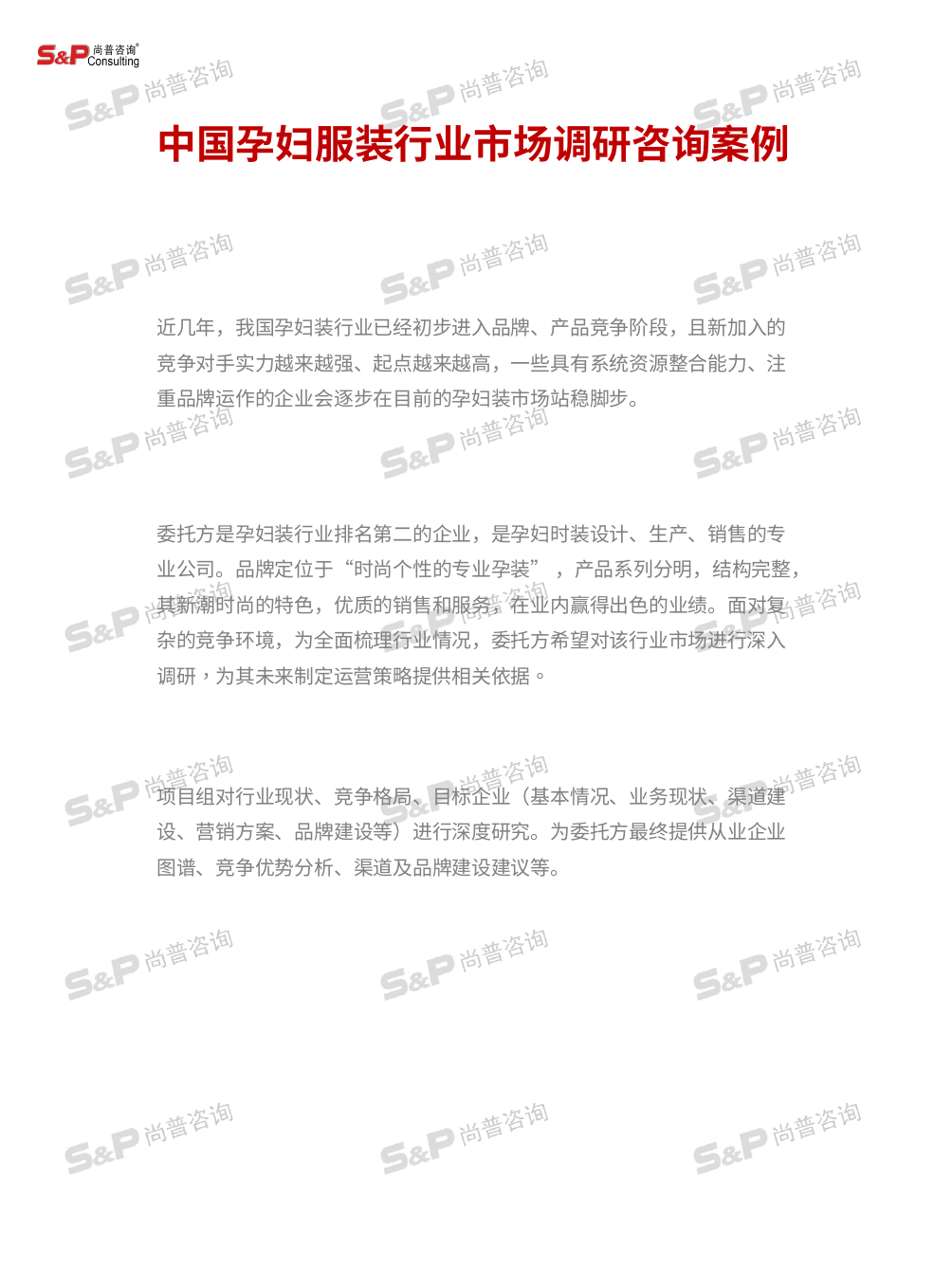

中国孕妇服装行业市场调研咨询案例

近几年，我国孕妇装行业已经初步进入品牌、产品竞争阶段，且新加入的竞争对手实力越来越强、起点越来越高，一些具有系统资源整合能力、注重品牌运作的企业会逐步在目前的孕妇装市场站稳脚步。

委托方是孕妇装行业排名第二的企业，是孕妇时装设计、生产、销售的专业公司。品牌定位于“时尚个性的专业孕装” ，产品系列分明，结构完整，其新潮时尚的特色，优质的销售和服务，在业内赢得出色的业绩。面对复杂的竞争环境，为全面梳理行业情况，委托方希望对该行业市场进行深入调研，为其未来制定运营策略提供相关依据。

项目组对行业现状、竞争格局、目标企业（基本情况、业务现状、渠道建设、营销方案、品牌建设等）进行深度研究。为委托方最终提供从业企业图谱、竞争优势分析、渠道及品牌建设建议等。